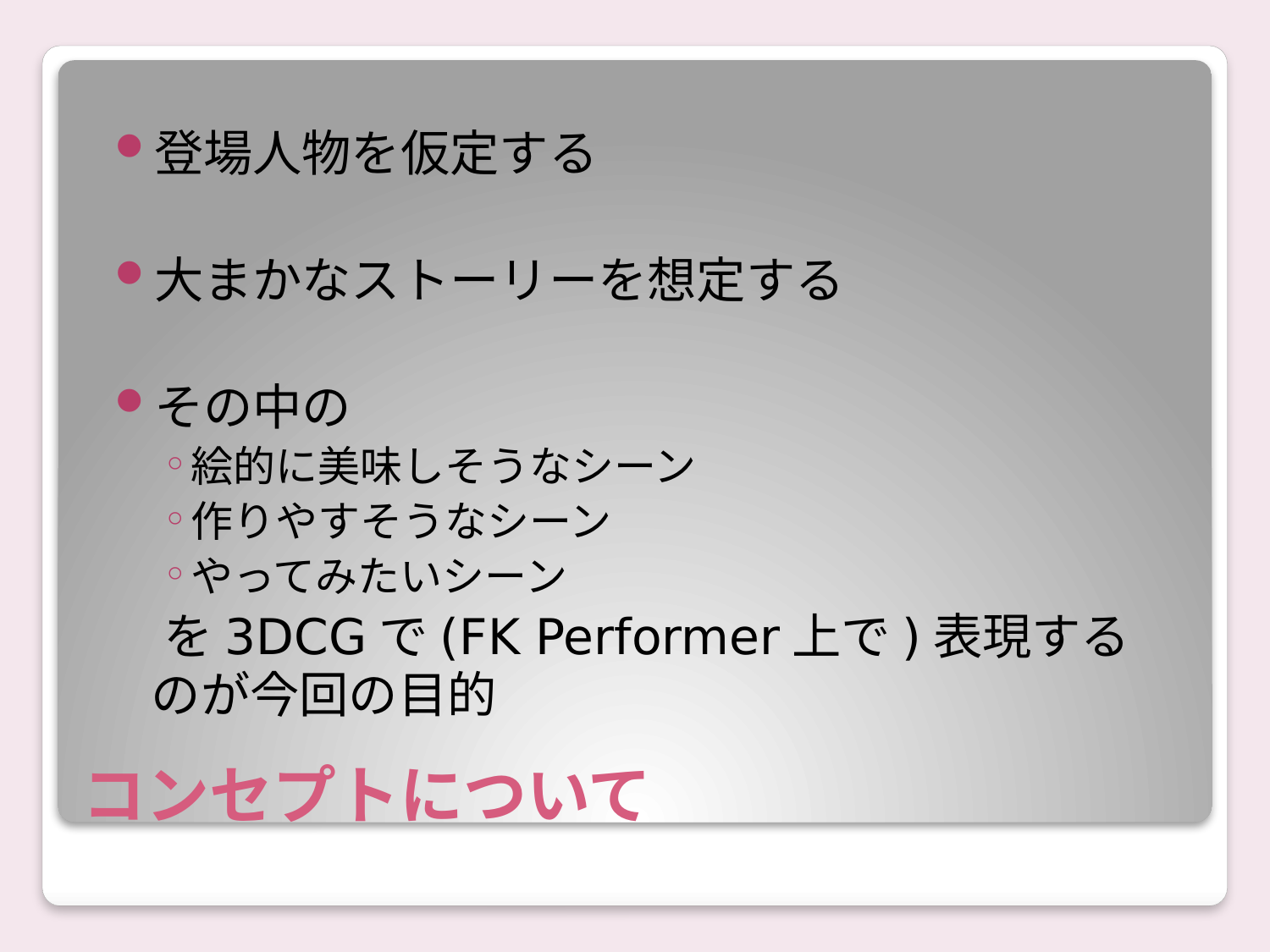

登場人物を仮定する

大まかなストーリーを想定する

その中の
絵的に美味しそうなシーン
作りやすそうなシーン
やってみたいシーン
　を3DCGで(FK Performer上で)表現するのが今回の目的
# コンセプトについて